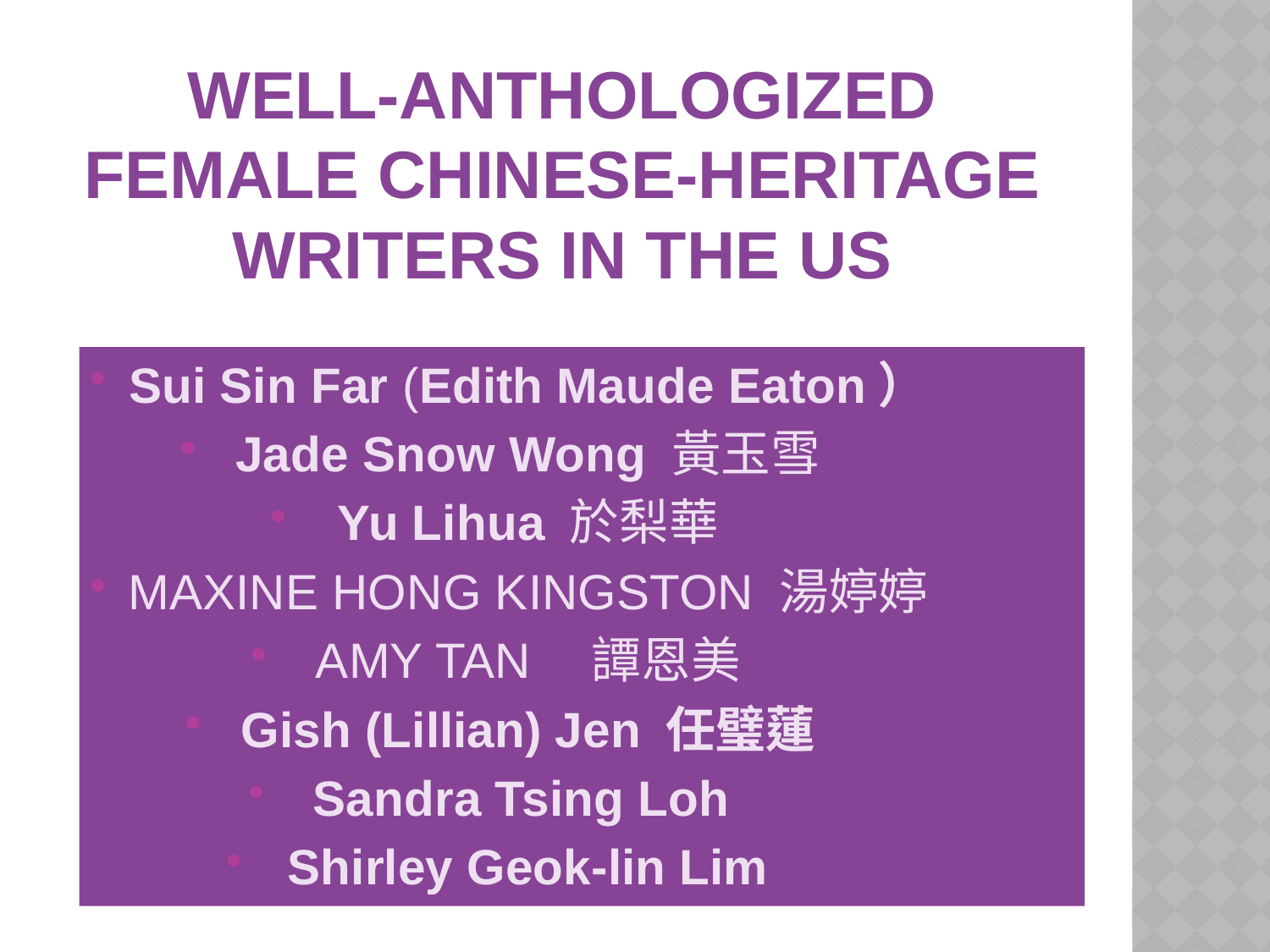

# WELL-ANTHOLOGIZED FEMALE CHINESE-HERITAGE WRITERS IN THE US
Sui Sin Far (Edith Maude Eaton）
Jade Snow Wong 黃玉雪
Yu Lihua 於梨華
MAXINE HONG KINGSTON 湯婷婷
AMY TAN　譚恩美
Gish (Lillian) Jen 任璧蓮
Sandra Tsing Loh
Shirley Geok-lin Lim